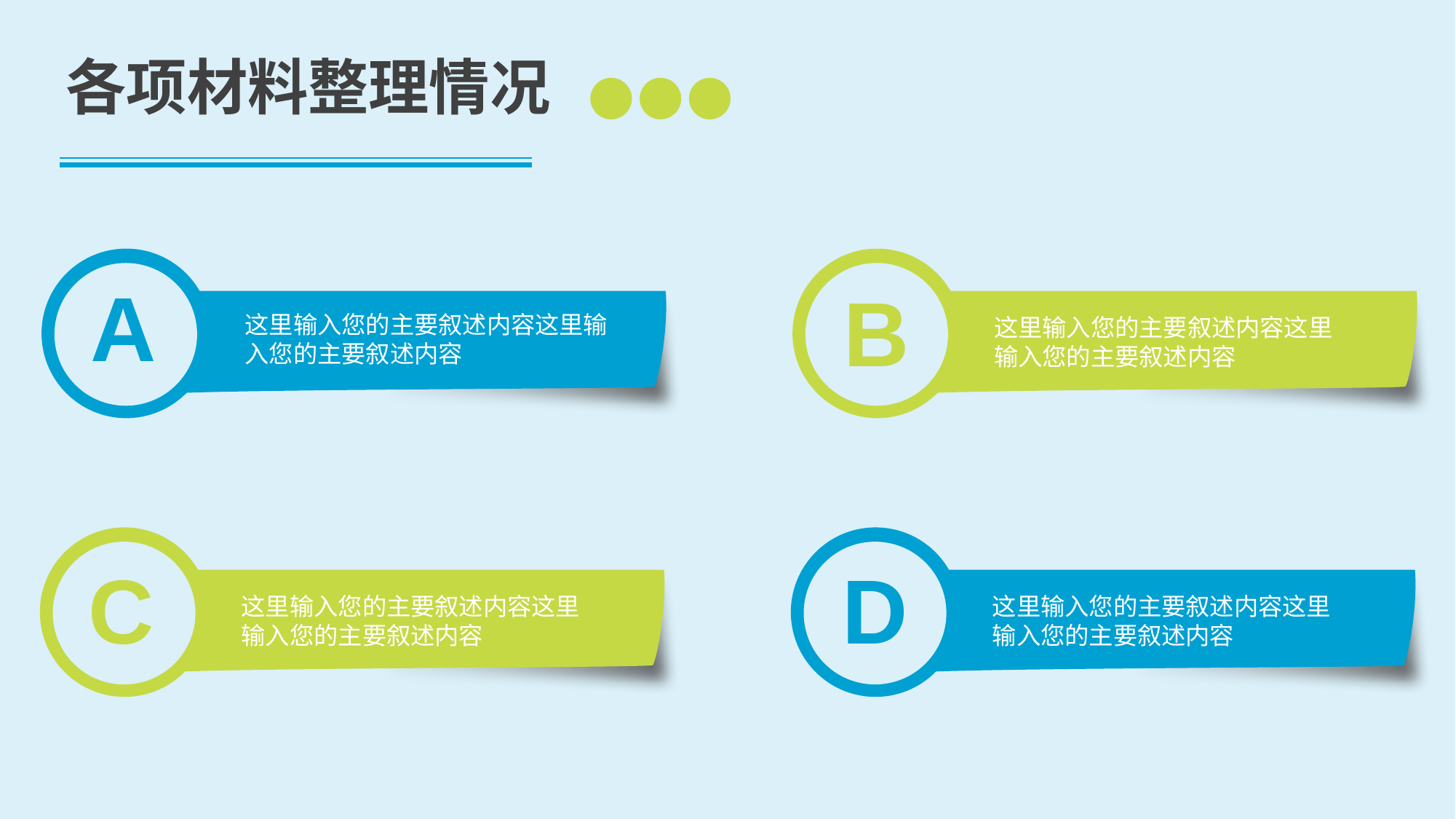

各项材料整理情况

B

这里输入您的主要叙述内容这里输入您的主要叙述内容

A

这里输入您的主要叙述内容这里输入您的主要叙述内容

D

这里输入您的主要叙述内容这里输入您的主要叙述内容

C

这里输入您的主要叙述内容这里输入您的主要叙述内容